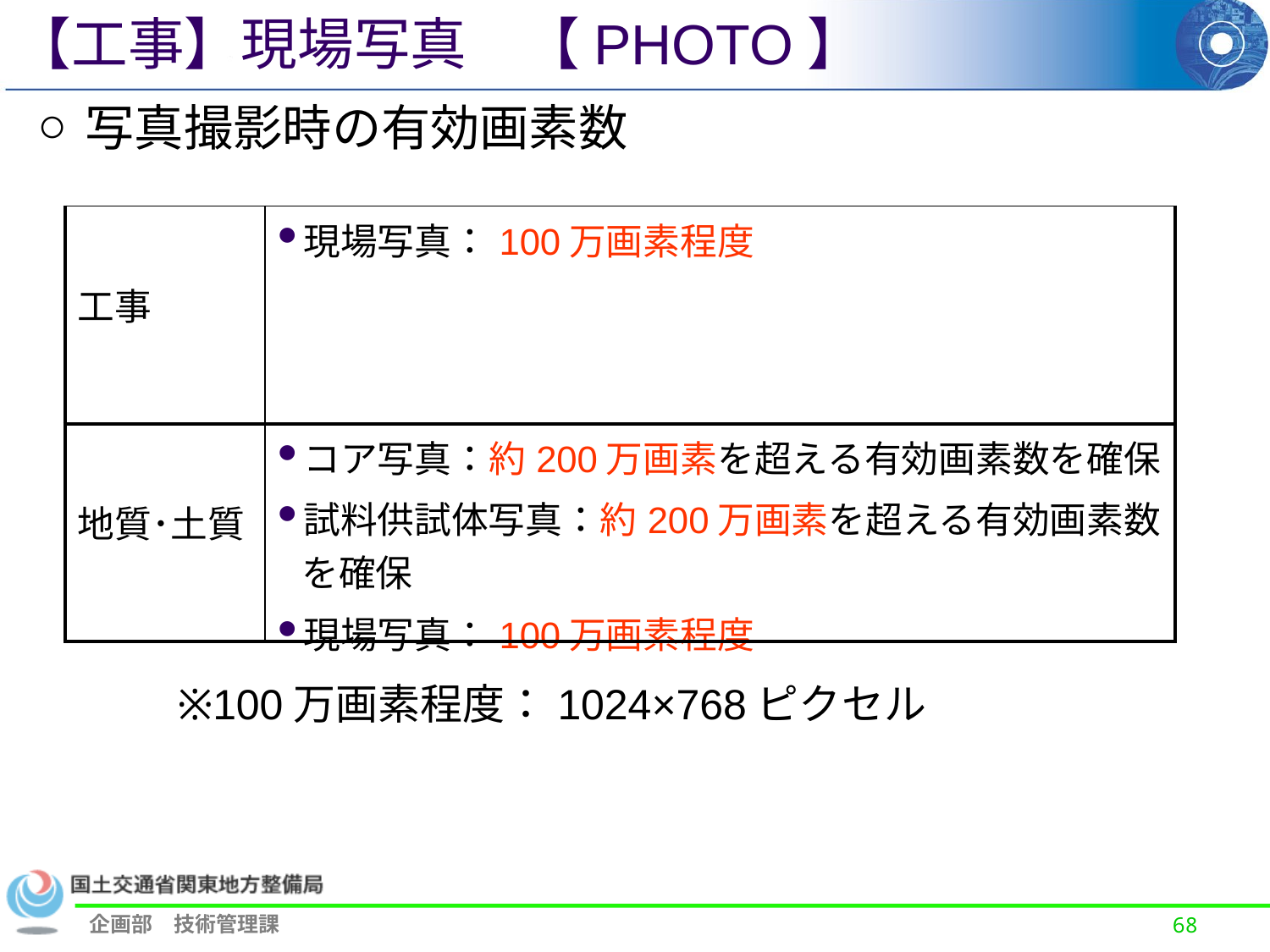

【工事】現場写真　【PHOTO】
写真撮影時の有効画素数
| 工事 | 現場写真：100万画素程度 |
| --- | --- |
| 地質･土質 | コア写真：約200万画素を超える有効画素数を確保 試料供試体写真：約200万画素を超える有効画素数を確保 現場写真：100万画素程度 |
※100万画素程度：1024×768ピクセル